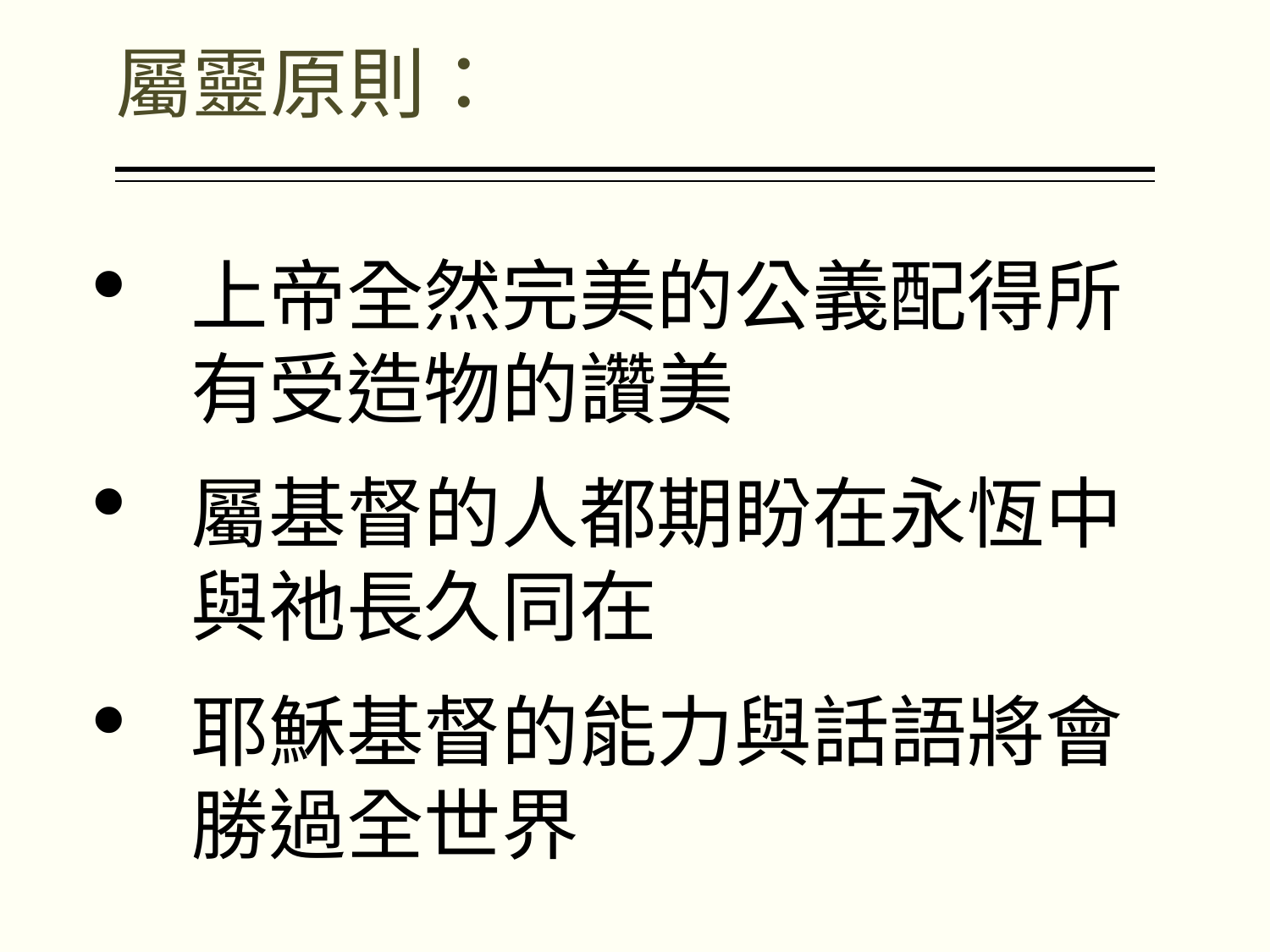

# 屬靈原則：
上帝全然完美的公義配得所有受造物的讚美
屬基督的人都期盼在永恆中與祂長久同在
耶穌基督的能力與話語將會勝過全世界